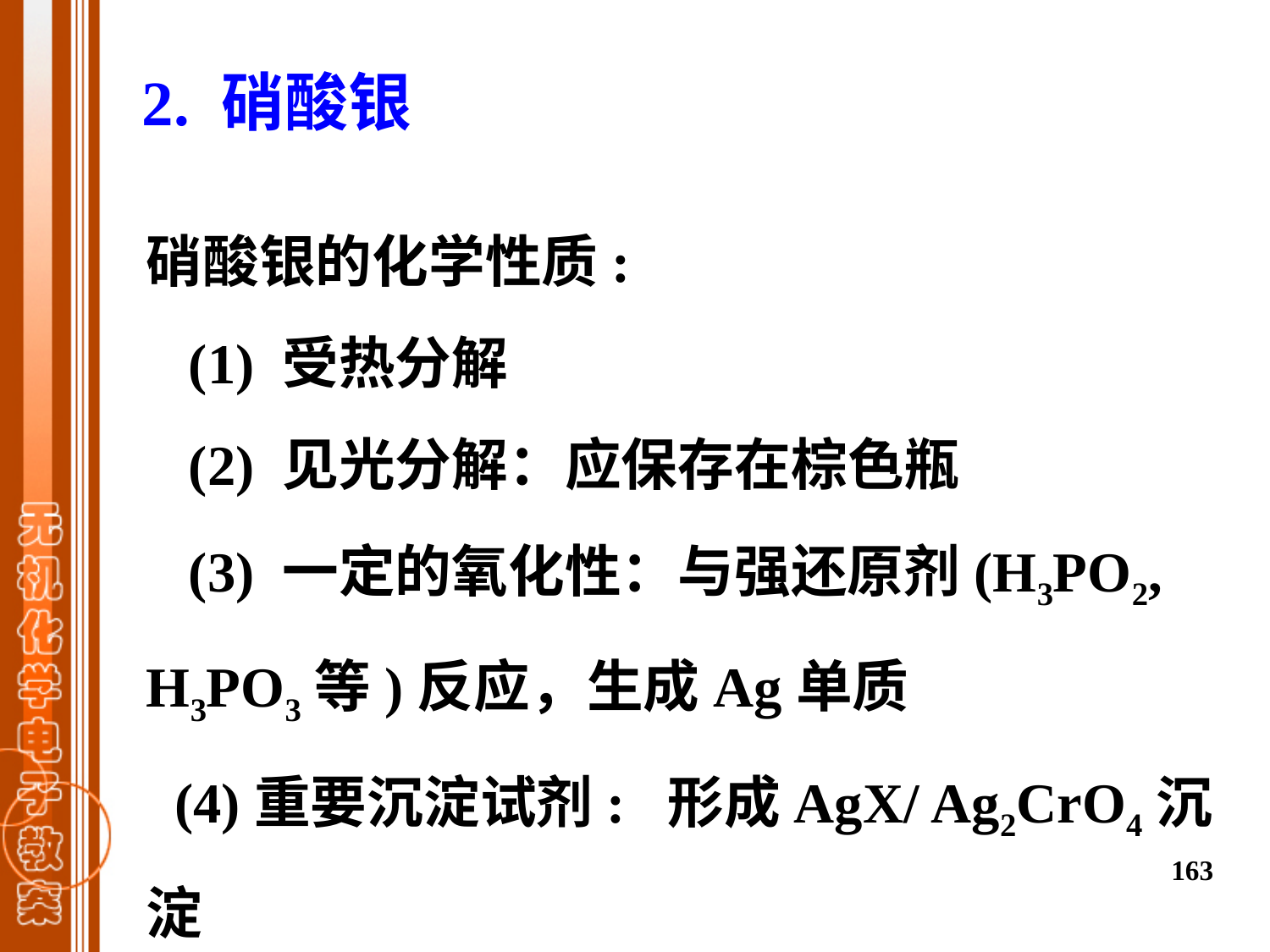

2. 硝酸银
硝酸银的化学性质:
   (1) 受热分解
   (2) 见光分解：应保存在棕色瓶
   (3) 一定的氧化性：与强还原剂(H3PO2, H3PO3等)反应，生成Ag单质
  (4)重要沉淀试剂:  形成AgX/ Ag2CrO4沉淀
163